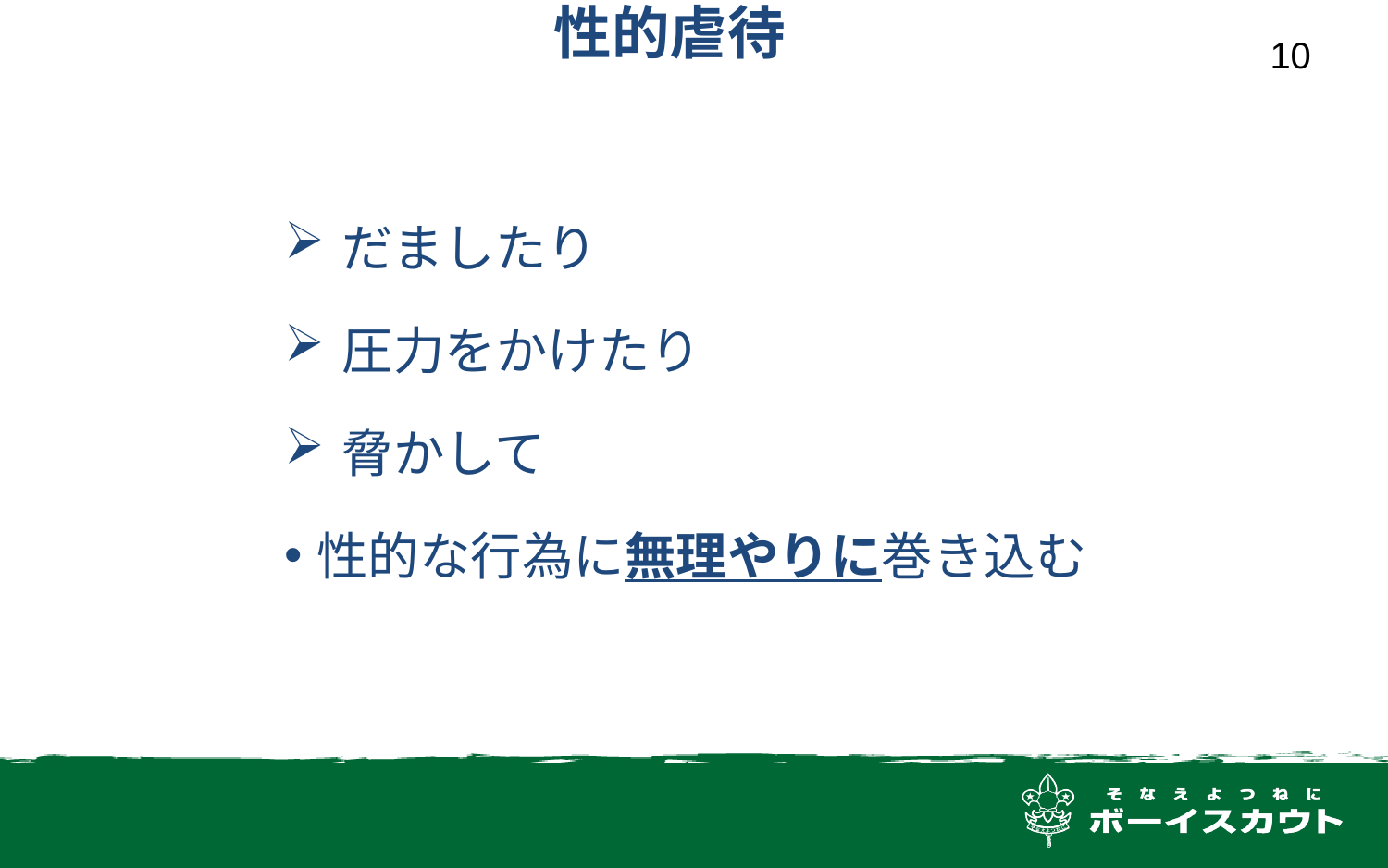

性的虐待
10
だましたり
圧力をかけたり
脅かして
性的な行為に無理やりに巻き込む